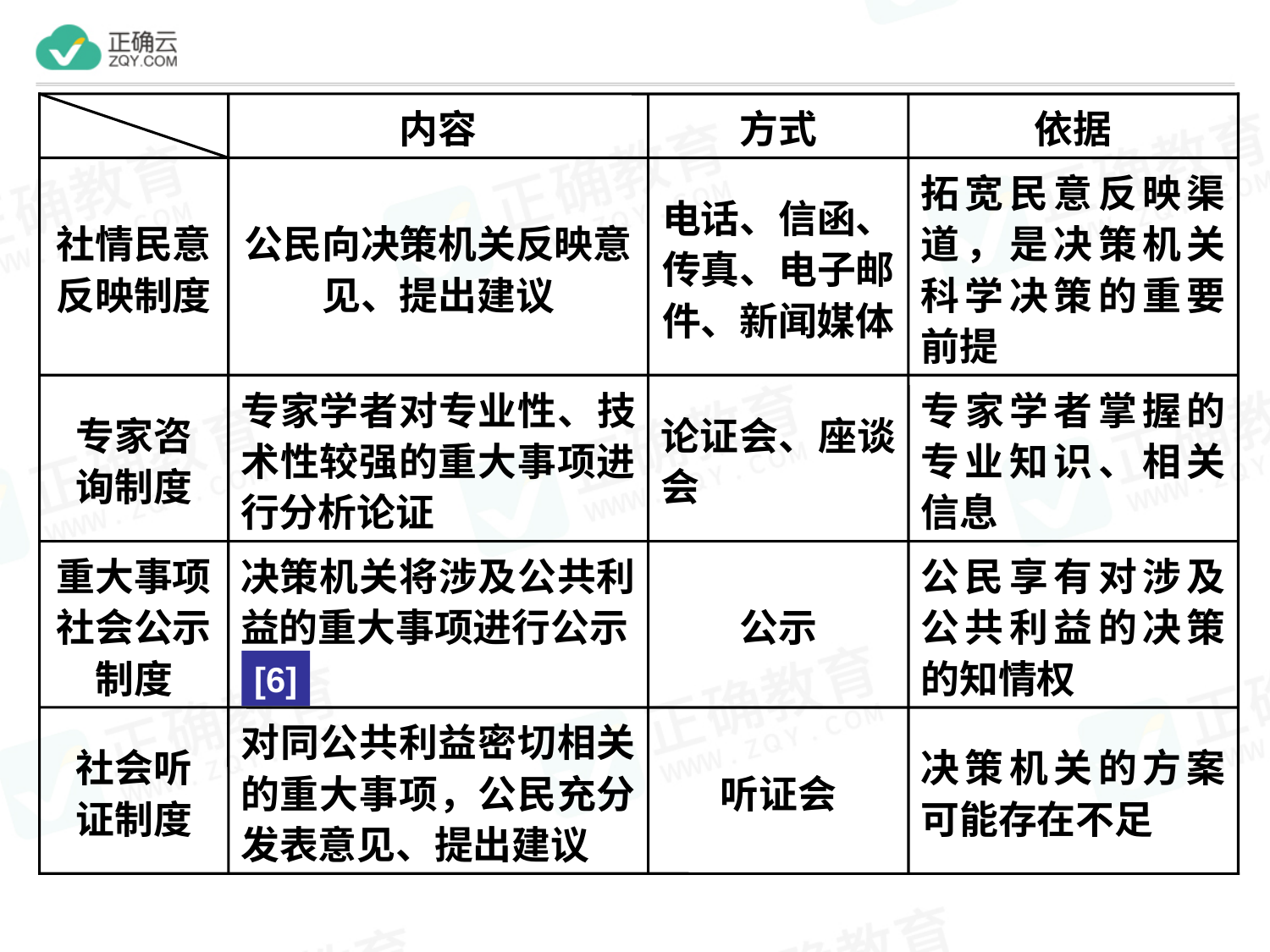

内容

方式

依据

社情民意反映制度

公民向决策机关反映意见、提出建议
电话、信函、传真、电子邮件、新闻媒体
拓宽民意反映渠道，是决策机关科学决策的重要前提
专家咨
询制度

专家学者对专业性、技术性较强的重大事项进行分析论证
论证会、座谈会
专家学者掌握的专业知识、相关信息
重大事项社会公示制度

决策机关将涉及公共利益的重大事项进行公示

公示
公民享有对涉及公共利益的决策的知情权
[6]
社会听
证制度

对同公共利益密切相关的重大事项，公民充分发表意见、提出建议
听证会
决策机关的方案可能存在不足